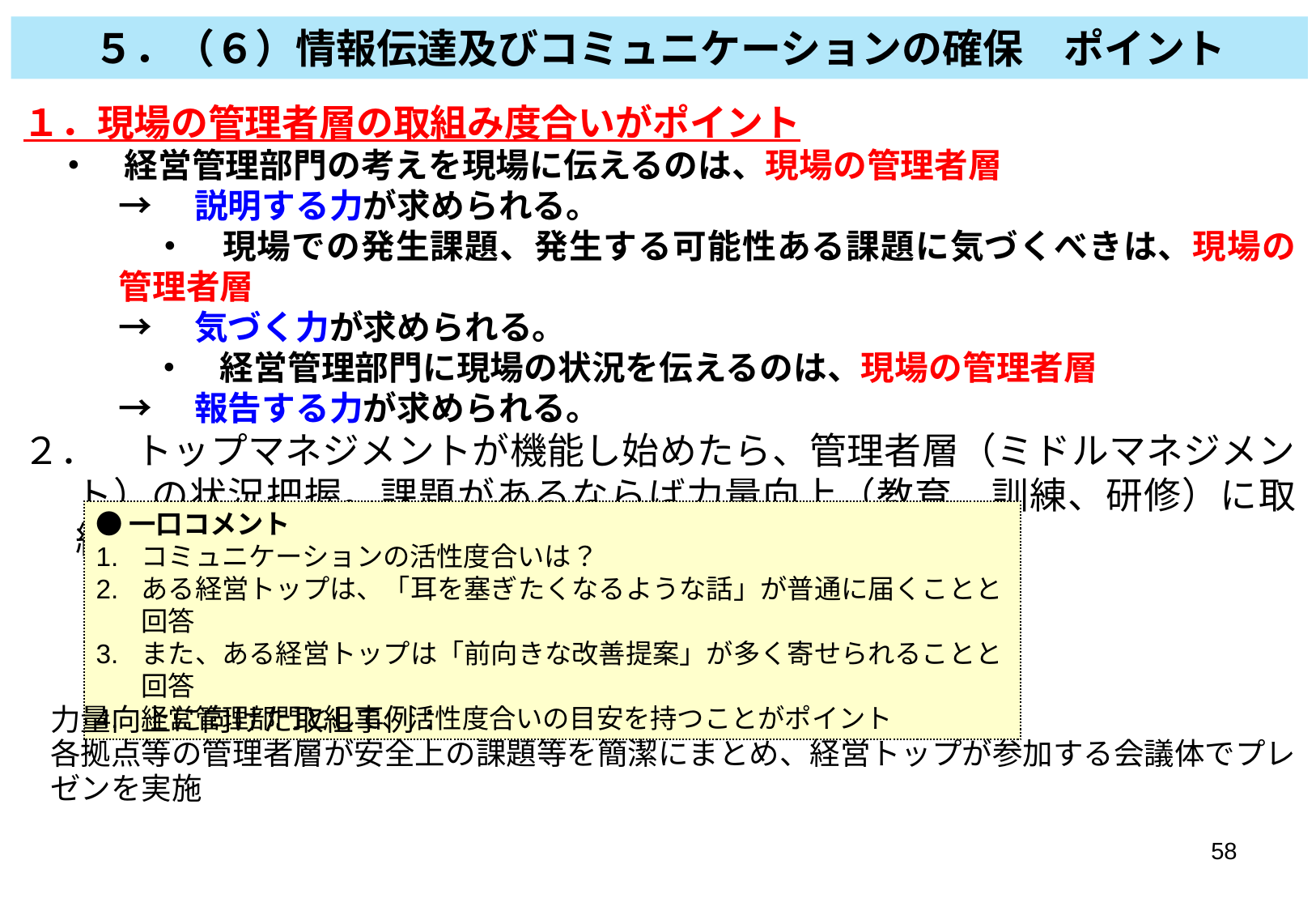

５．（６）情報伝達及びコミュニケーションの確保　ポイント
１．現場の管理者層の取組み度合いがポイント
　・　経営管理部門の考えを現場に伝えるのは、現場の管理者層
→　説明する力が求められる。
　・　現場での発生課題、発生する可能性ある課題に気づくべきは、現場の管理者層
→　気づく力が求められる。
　・　経営管理部門に現場の状況を伝えるのは、現場の管理者層
→　報告する力が求められる。
２．　トップマネジメントが機能し始めたら、管理者層（ミドルマネジメント）の状況把握。課題があるならば力量向上（教育、訓練、研修）に取組む。
●一口コメント
コミュニケーションの活性度合いは？
ある経営トップは、「耳を塞ぎたくなるような話」が普通に届くことと回答
また、ある経営トップは「前向きな改善提案」が多く寄せられることと回答
経営管理部門として、活性度合いの目安を持つことがポイント
力量向上に向けた取組事例：
各拠点等の管理者層が安全上の課題等を簡潔にまとめ、経営トップが参加する会議体でプレゼンを実施
58